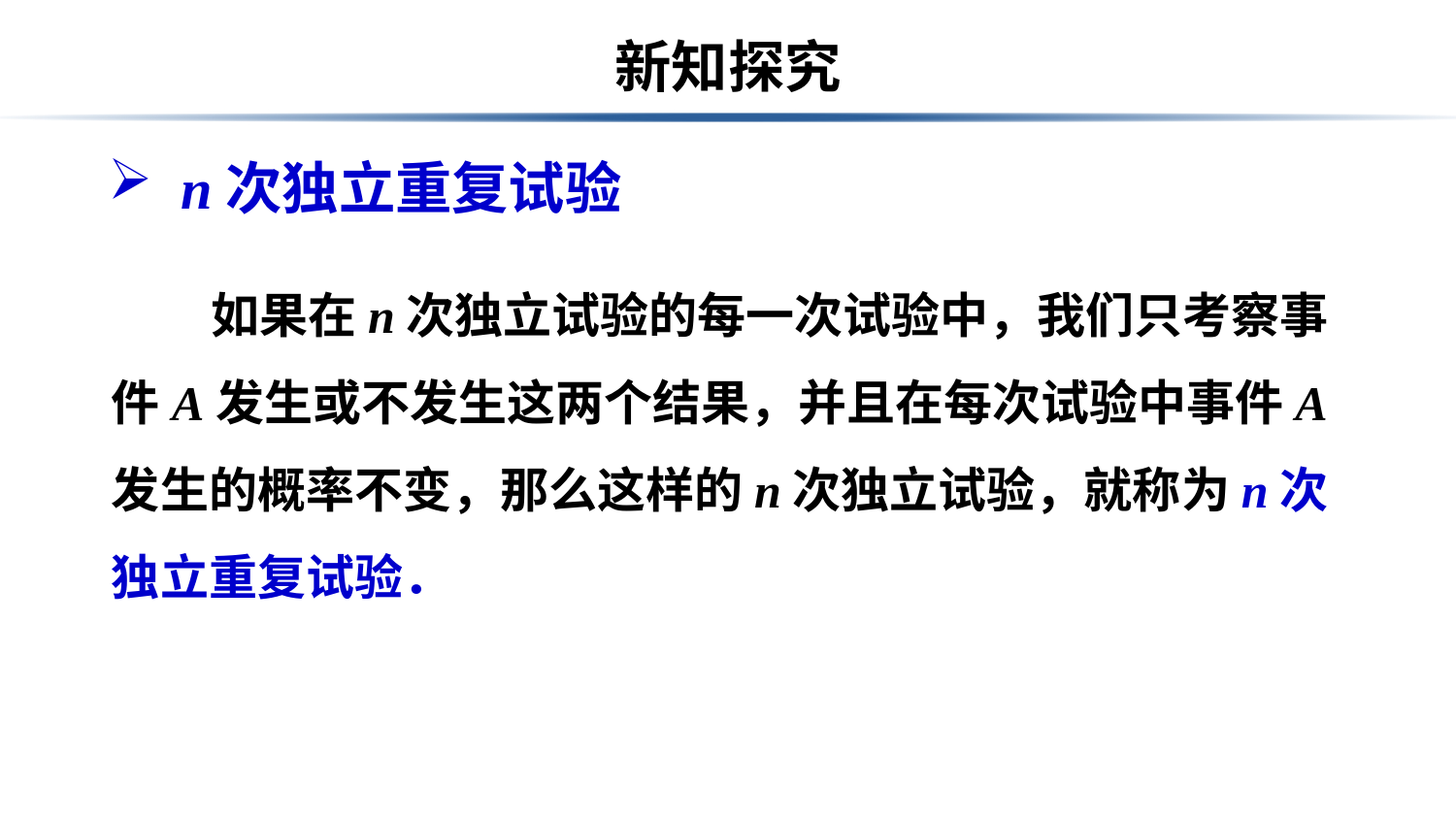

# 新知探究
n次独立重复试验
        如果在n次独立试验的每一次试验中，我们只考察事件A发生或不发生这两个结果，并且在每次试验中事件A发生的概率不变，那么这样的n次独立试验，就称为n次独立重复试验．